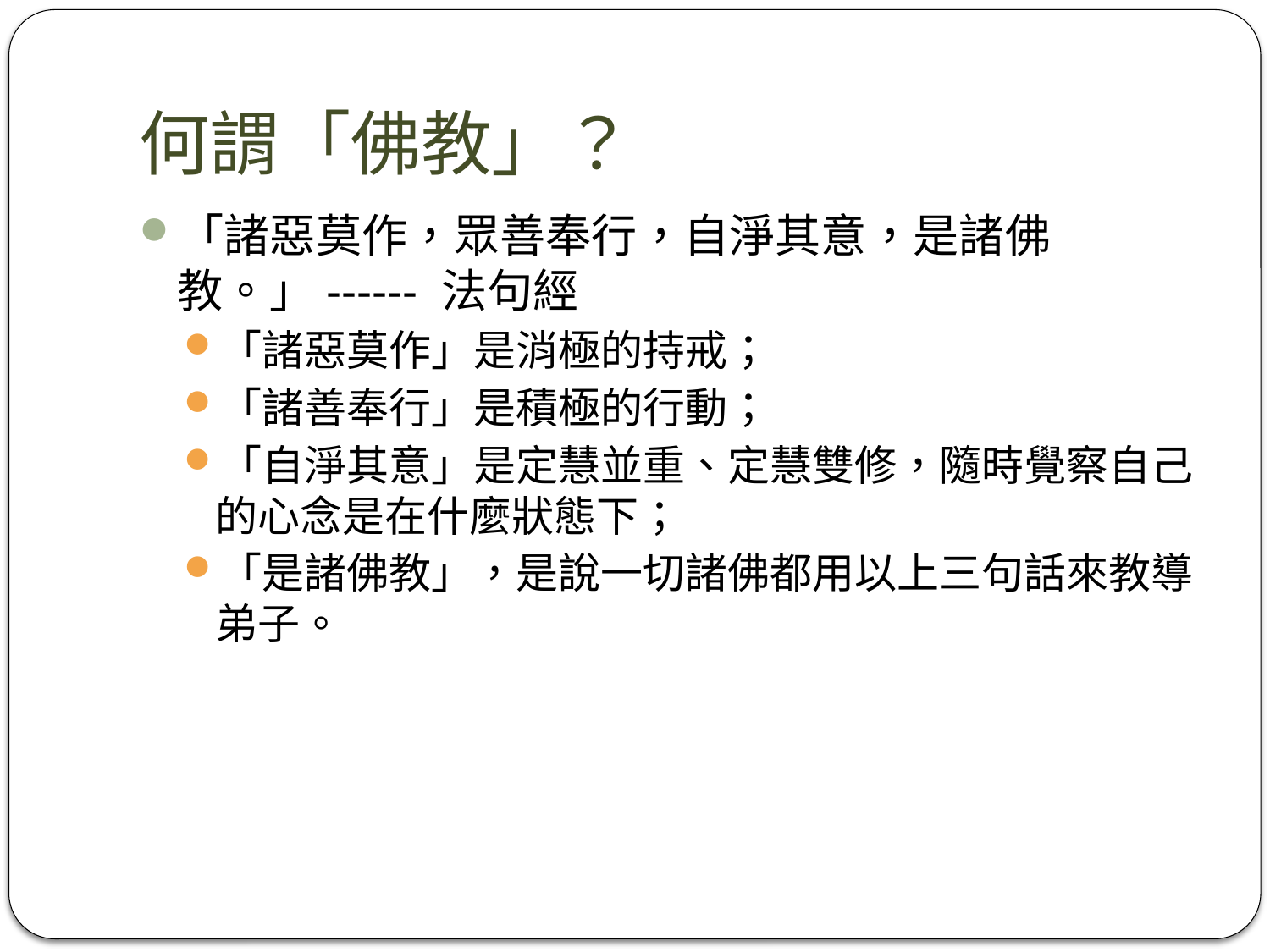

# 何謂「佛教」？
「諸惡莫作，眾善奉行，自淨其意，是諸佛教。」------ 法句經
「諸惡莫作」是消極的持戒；
「諸善奉行」是積極的行動；
「自淨其意」是定慧並重、定慧雙修，隨時覺察自己的心念是在什麼狀態下；
「是諸佛教」，是說一切諸佛都用以上三句話來教導弟子。